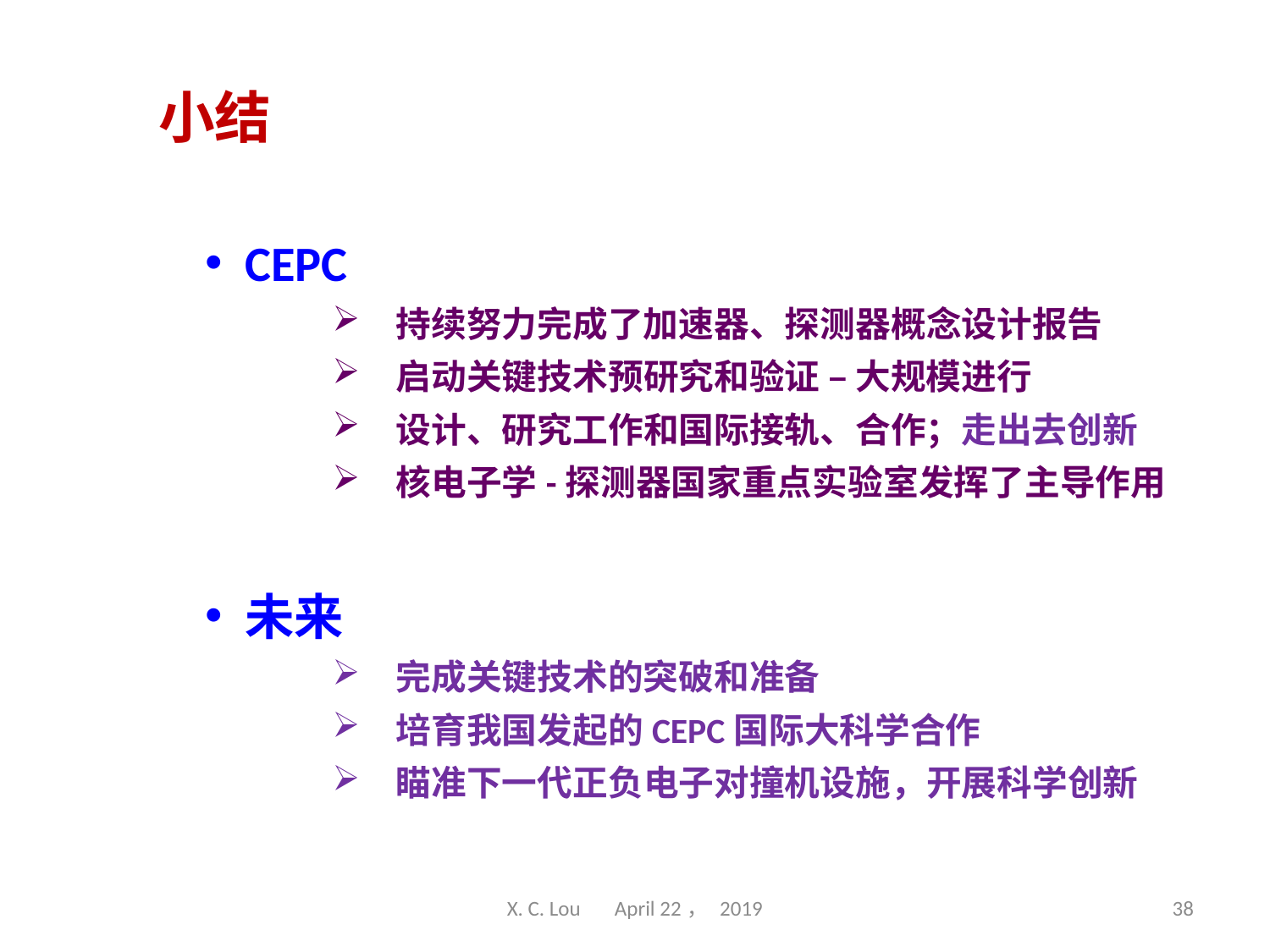

小结
CEPC
持续努力完成了加速器、探测器概念设计报告
启动关键技术预研究和验证 – 大规模进行
设计、研究工作和国际接轨、合作；走出去创新
核电子学-探测器国家重点实验室发挥了主导作用

未来
完成关键技术的突破和准备
培育我国发起的CEPC国际大科学合作
瞄准下一代正负电子对撞机设施，开展科学创新
X. C. Lou       April 22， 2019
38